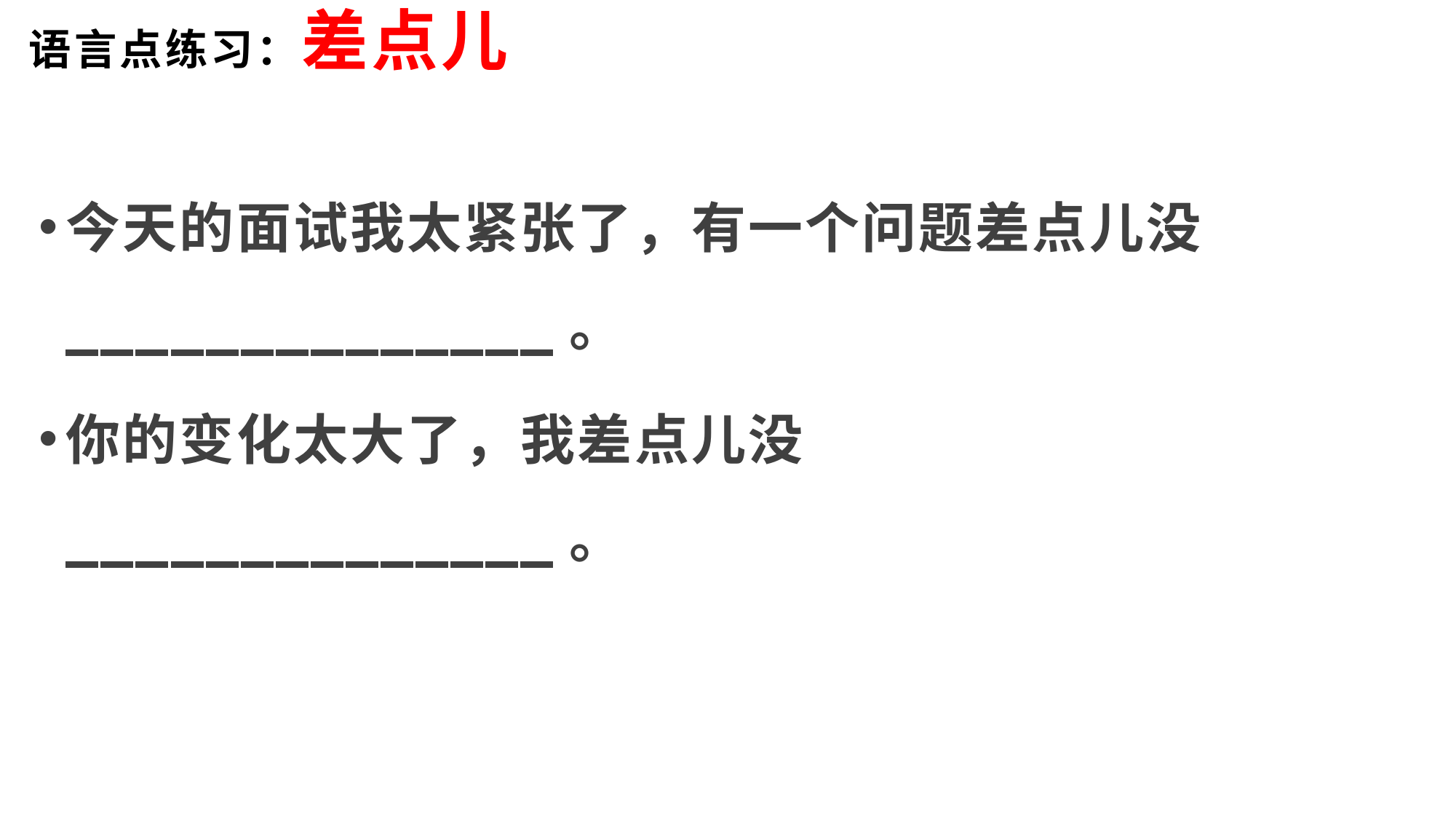

# 语言点练习：差点儿
今天的面试我太紧张了，有一个问题差点儿没______________。
你的变化太大了，我差点儿没______________。